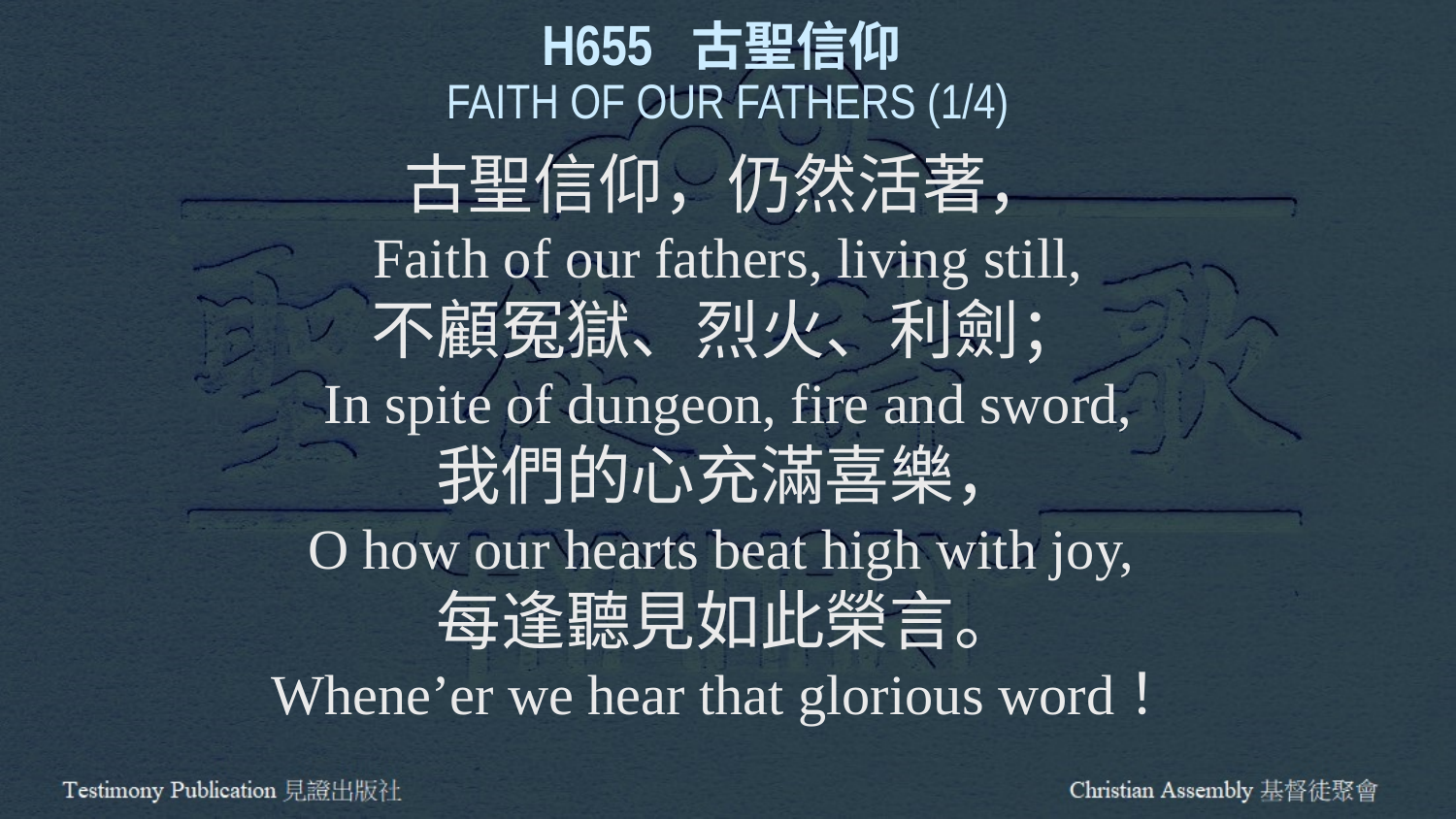

H655  古聖信仰
FAITH OF OUR FATHERS (1/4)
古聖信仰，仍然活著，
Faith of our fathers, living still,
不顧冤獄、烈火、利劍；
In spite of dungeon, fire and sword,
我們的心充滿喜樂，
O how our hearts beat high with joy,
每逢聽見如此榮言。
Whene’er we hear that glorious word！